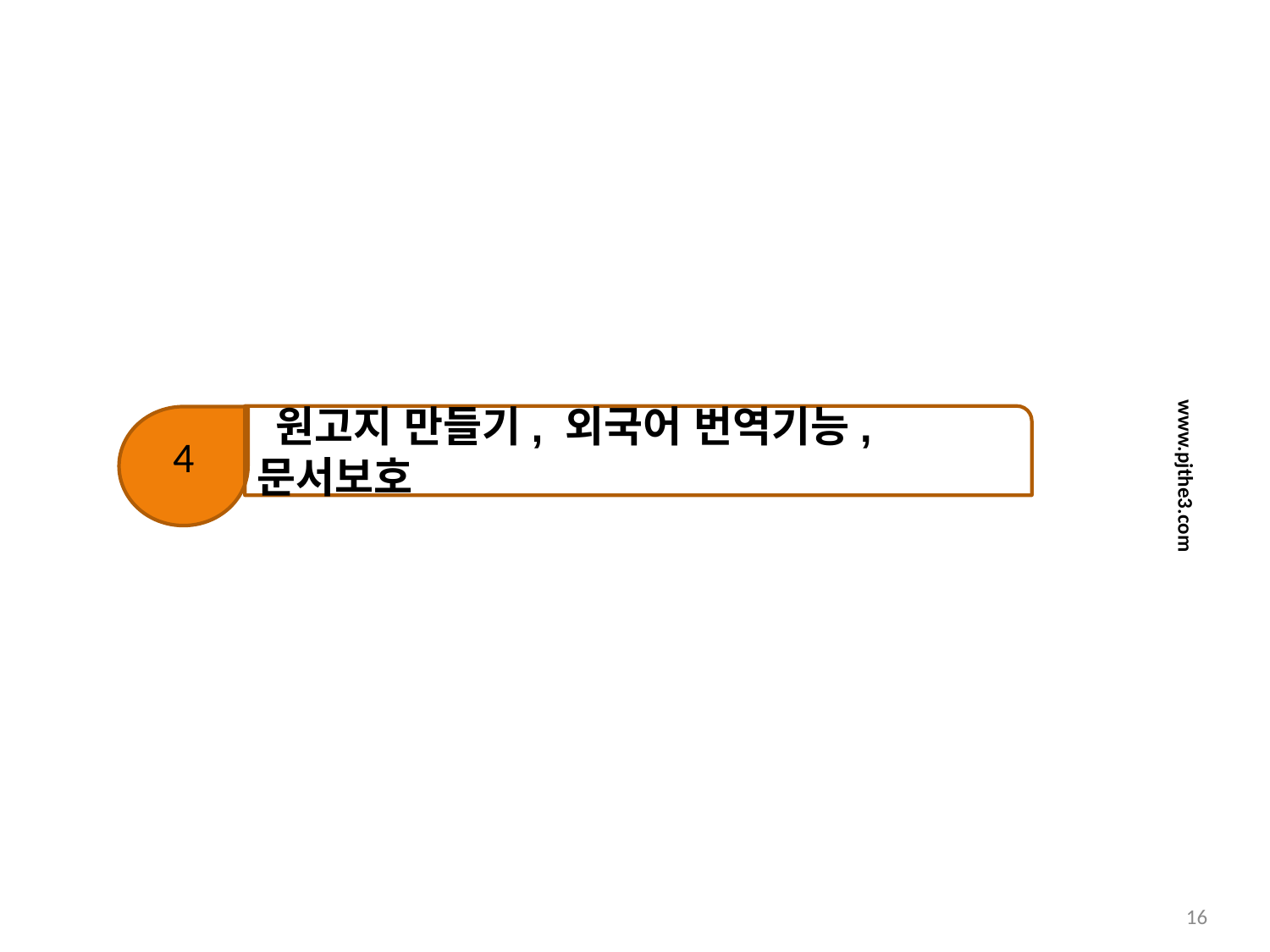

원고지 만들기, 외국어 번역기능, 문서보호
4
www.pjthe3.com
16